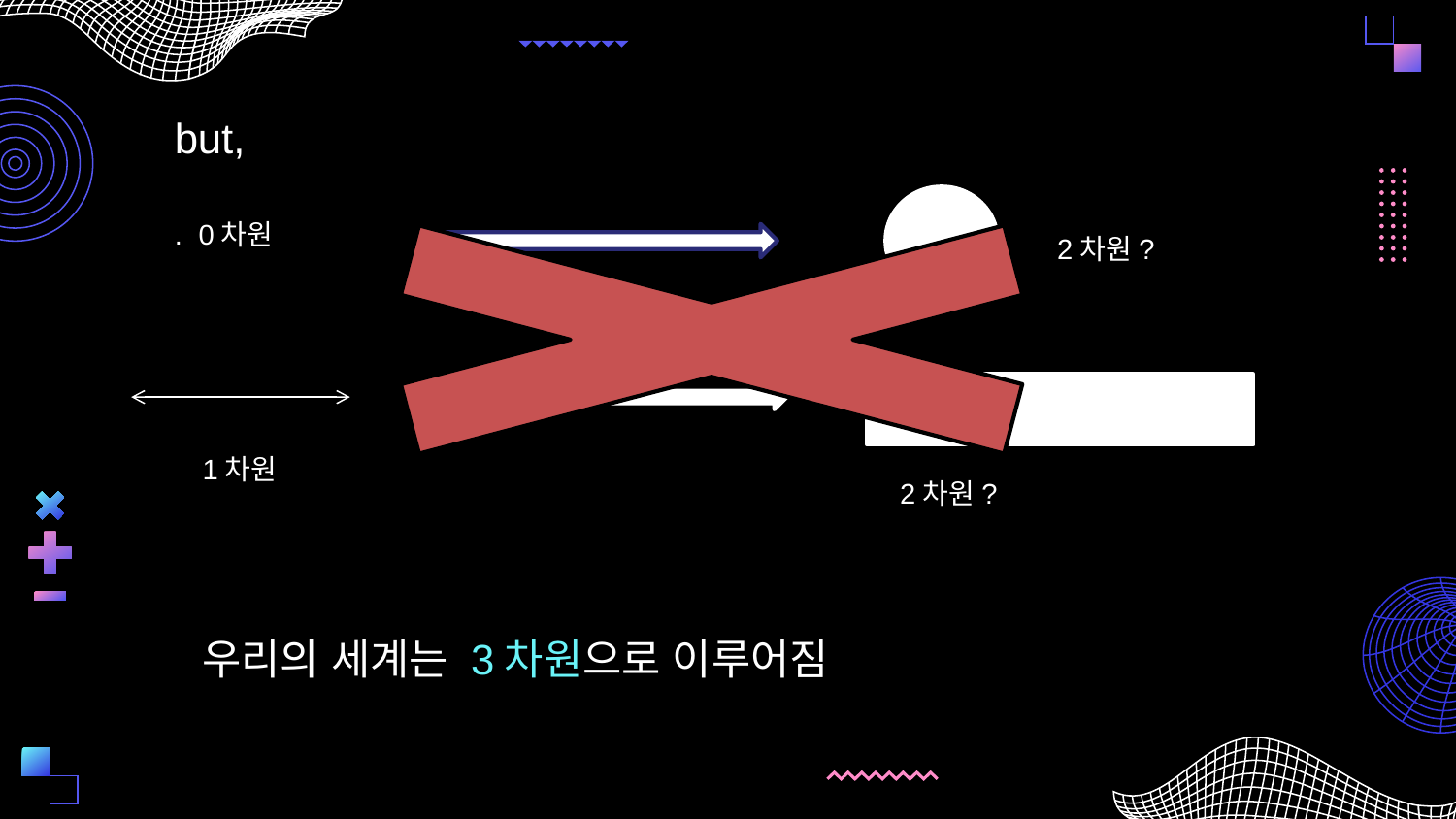

but,

.  0차원

2차원?

1차원
2차원?
우리의 세계는 3차원으로 이루어짐